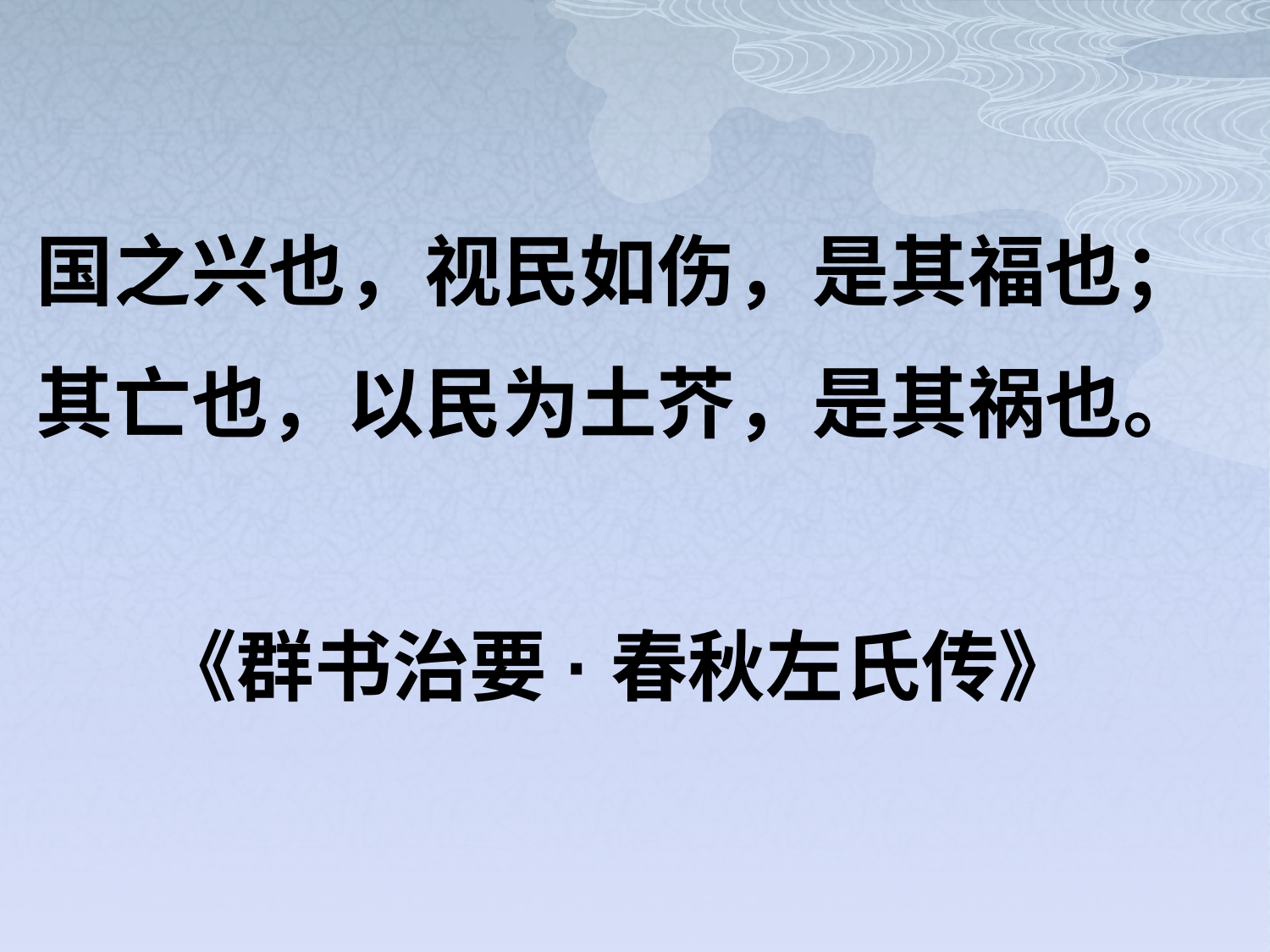

国之兴也，视民如伤，是其福也；
    其亡也，以民为土芥，是其祸也。

           《群书治要·春秋左氏传》